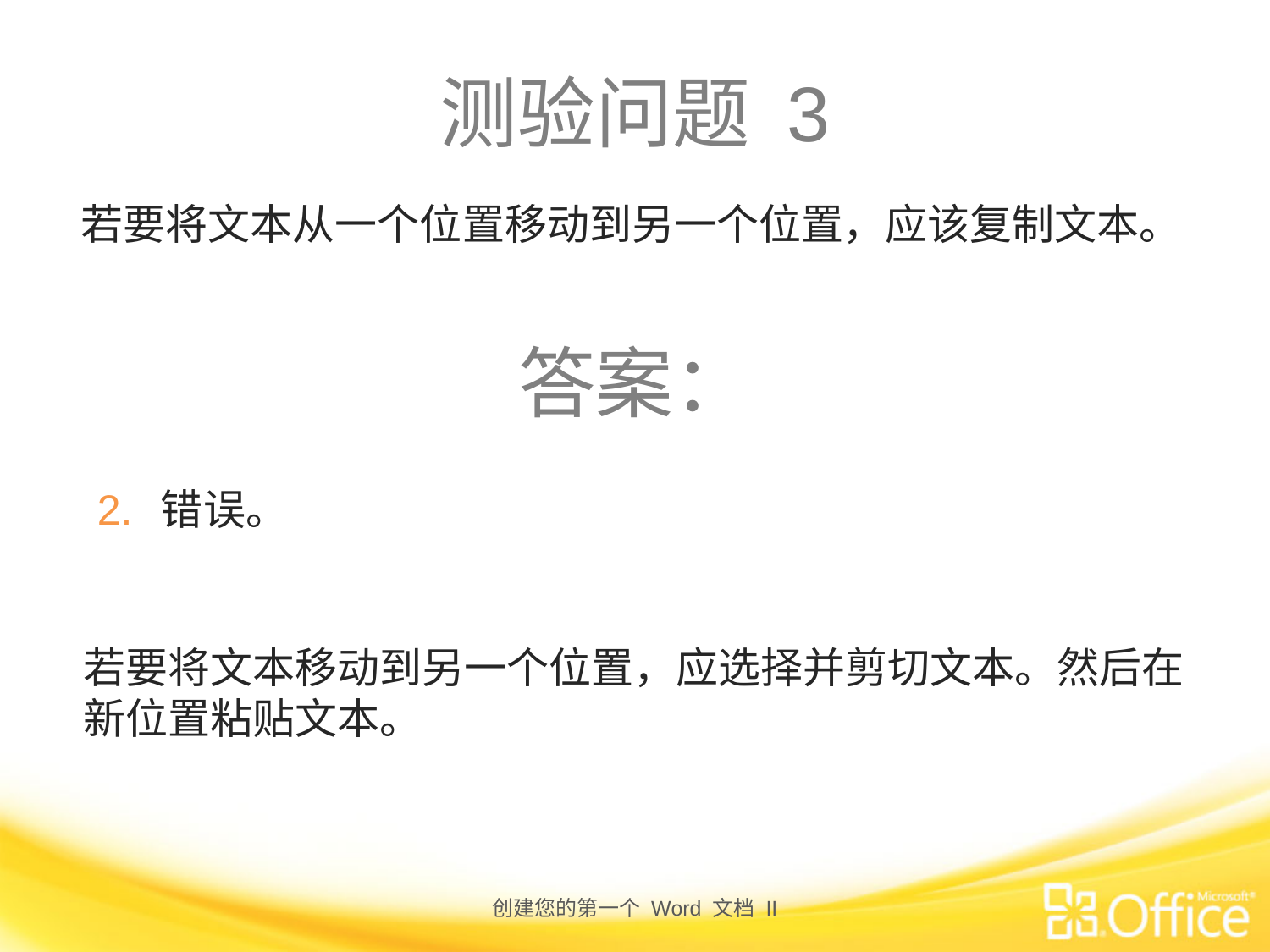

# 测验问题 3
若要将文本从一个位置移动到另一个位置，应该复制文本。
答案：
错误。
若要将文本移动到另一个位置，应选择并剪切文本。然后在新位置粘贴文本。
创建您的第一个 Word 文档 II